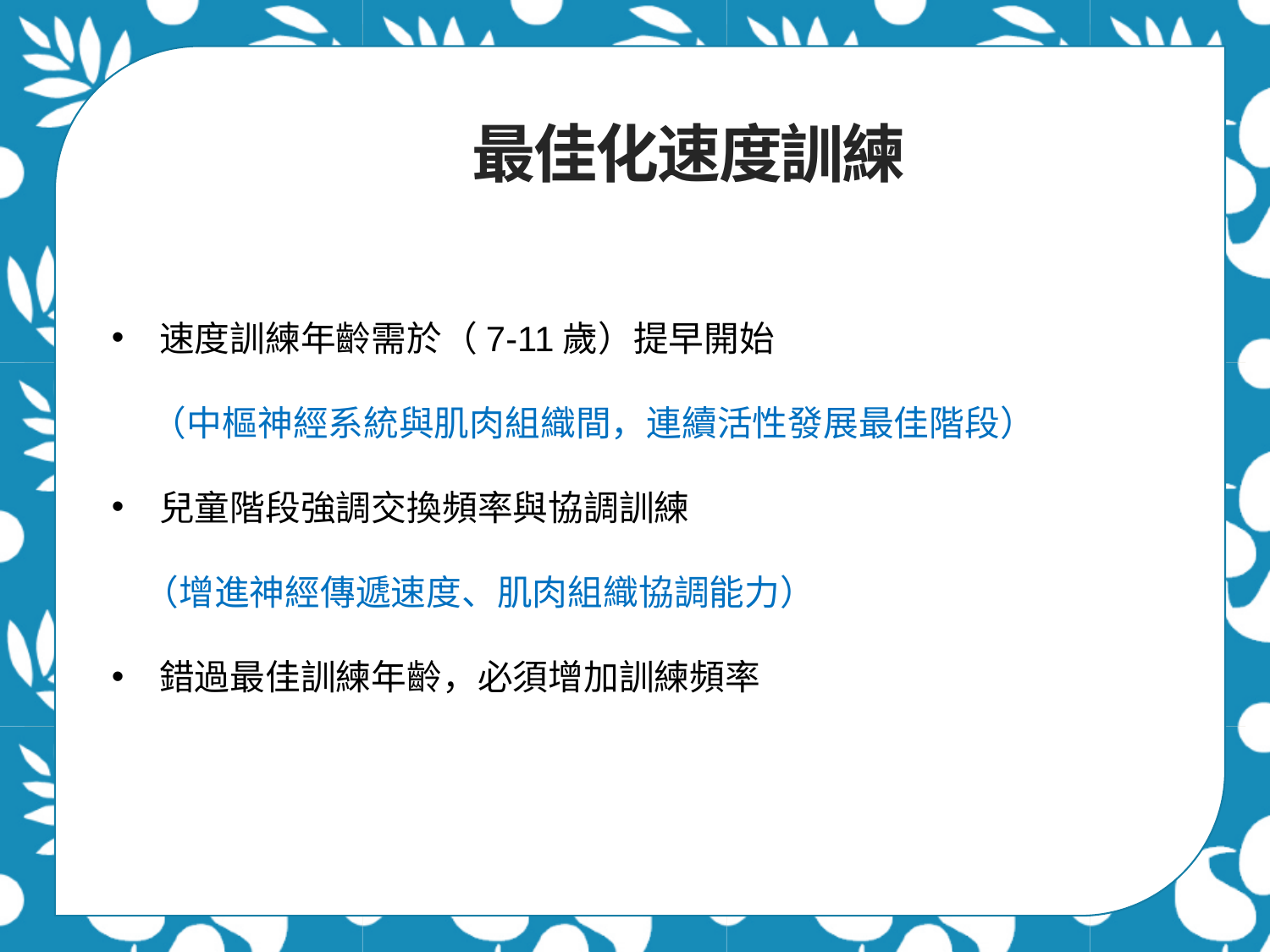

最佳化速度訓練
速度訓練年齡需於（7-11歲）提早開始
    （中樞神經系統與肌肉組織間，連續活性發展最佳階段）
兒童階段強調交換頻率與協調訓練
   （增進神經傳遞速度、肌肉組織協調能力）
錯過最佳訓練年齡，必須增加訓練頻率